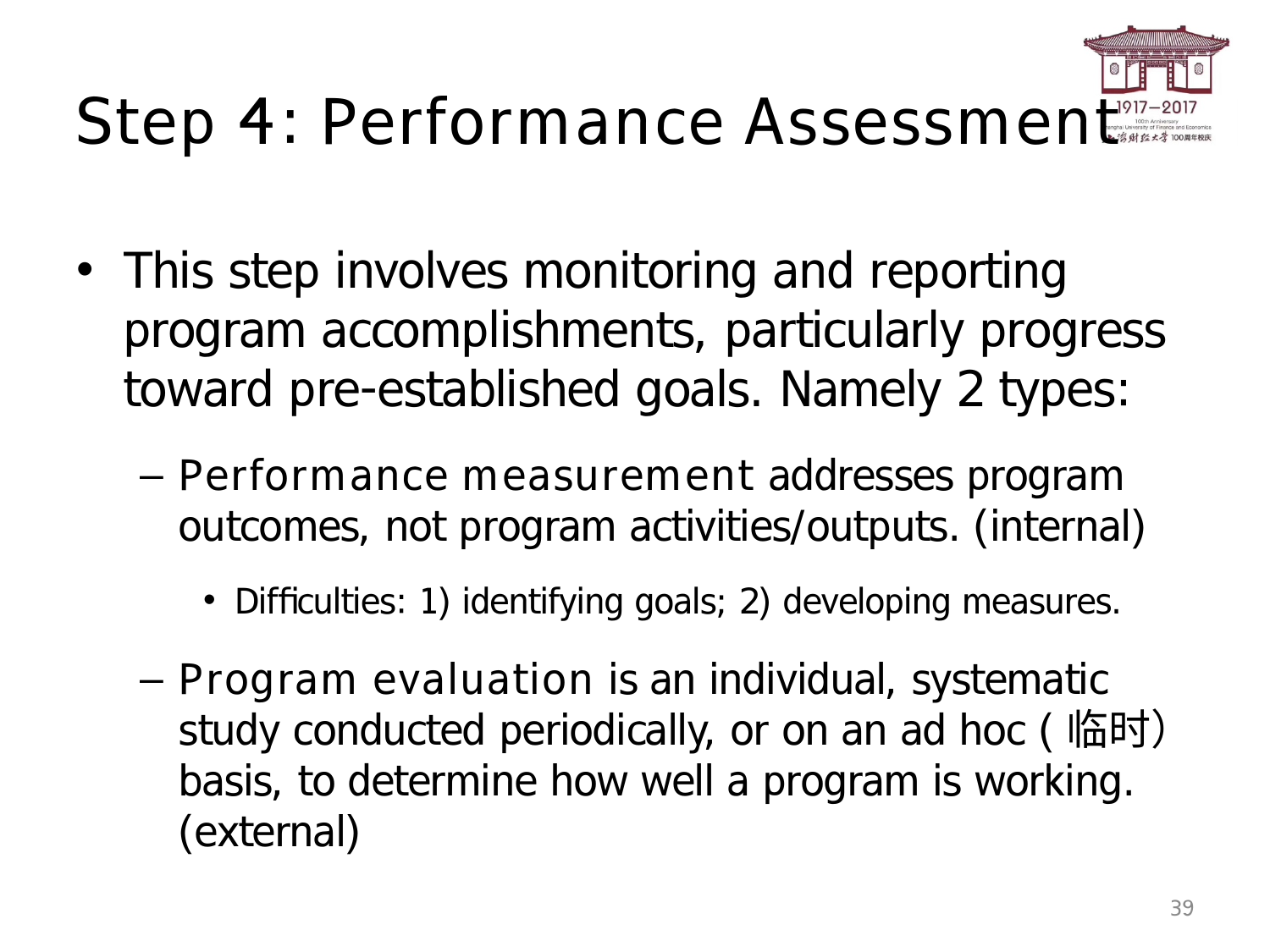

# Step 4: Performance Assessment
This step involves monitoring and reporting  program accomplishments, particularly progress toward pre-established goals. Namely 2 types:
Performance measurement addresses program outcomes, not program activities/outputs. (internal)
Difficulties: 1) identifying goals; 2) developing measures.
Program evaluation is an individual, systematic study conducted periodically, or on an ad hoc (临时） basis, to determine how well a program is working. (external)
39